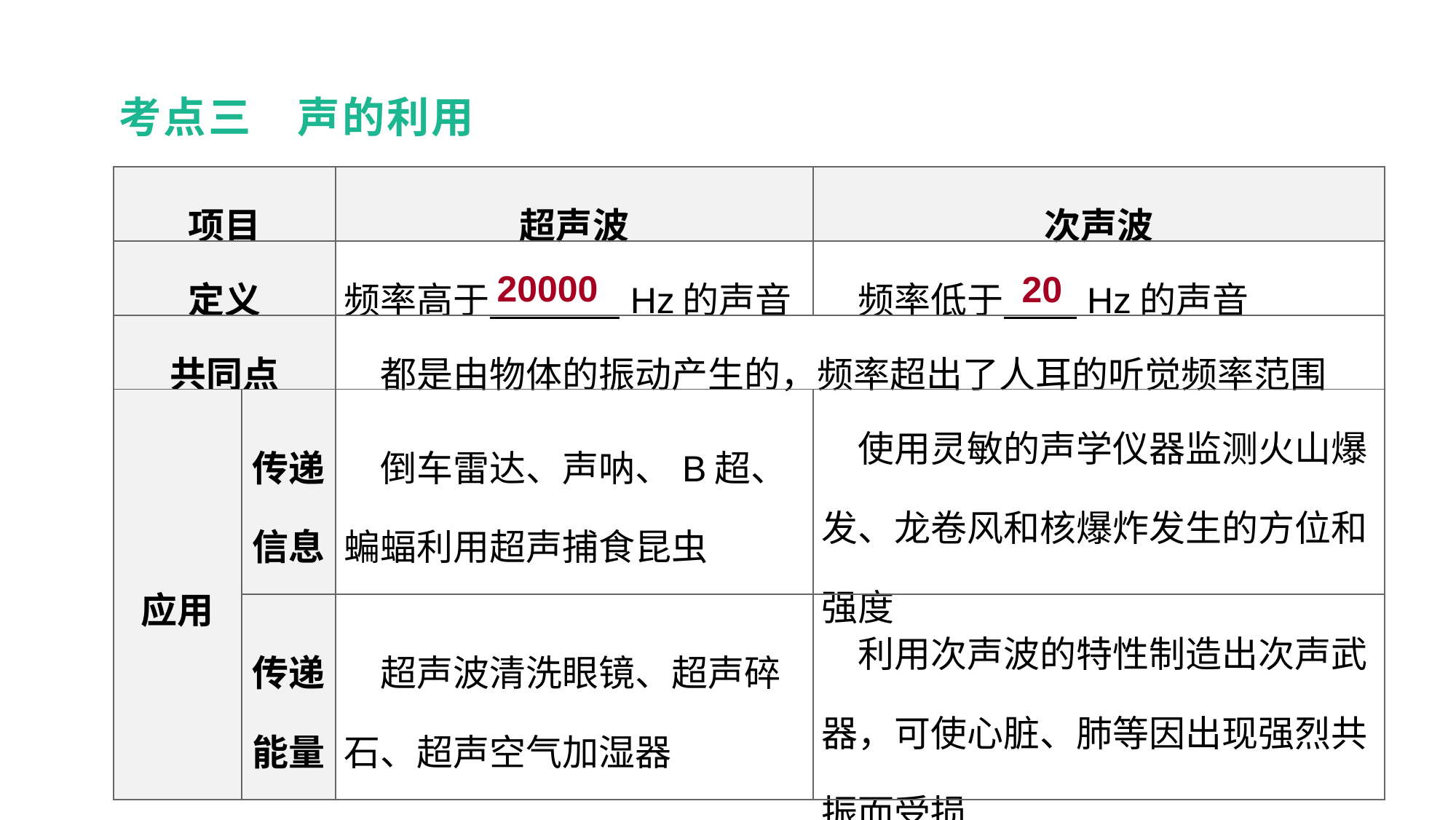

考点三　声的利用
| 项目 |  | 超声波 | 次声波 |
| --- | --- | --- | --- |
| 定义 |  | 频率高于　 　Hz的声音 | 频率低于　　Hz的声音 |
| 共同点 |  | 都是由物体的振动产生的，频率超出了人耳的听觉频率范围 |  |
| 应用 | 传递信息 | 倒车雷达、声呐、B超、蝙蝠利用超声捕食昆虫 | 使用灵敏的声学仪器监测火山爆发、龙卷风和核爆炸发生的方位和强度 |
|  | 传递能量 | 超声波清洗眼镜、超声碎石、超声空气加湿器 | 利用次声波的特性制造出次声武器，可使心脏、肺等因出现强烈共振而受损 |
教材梳理 夯实基础
20000
20